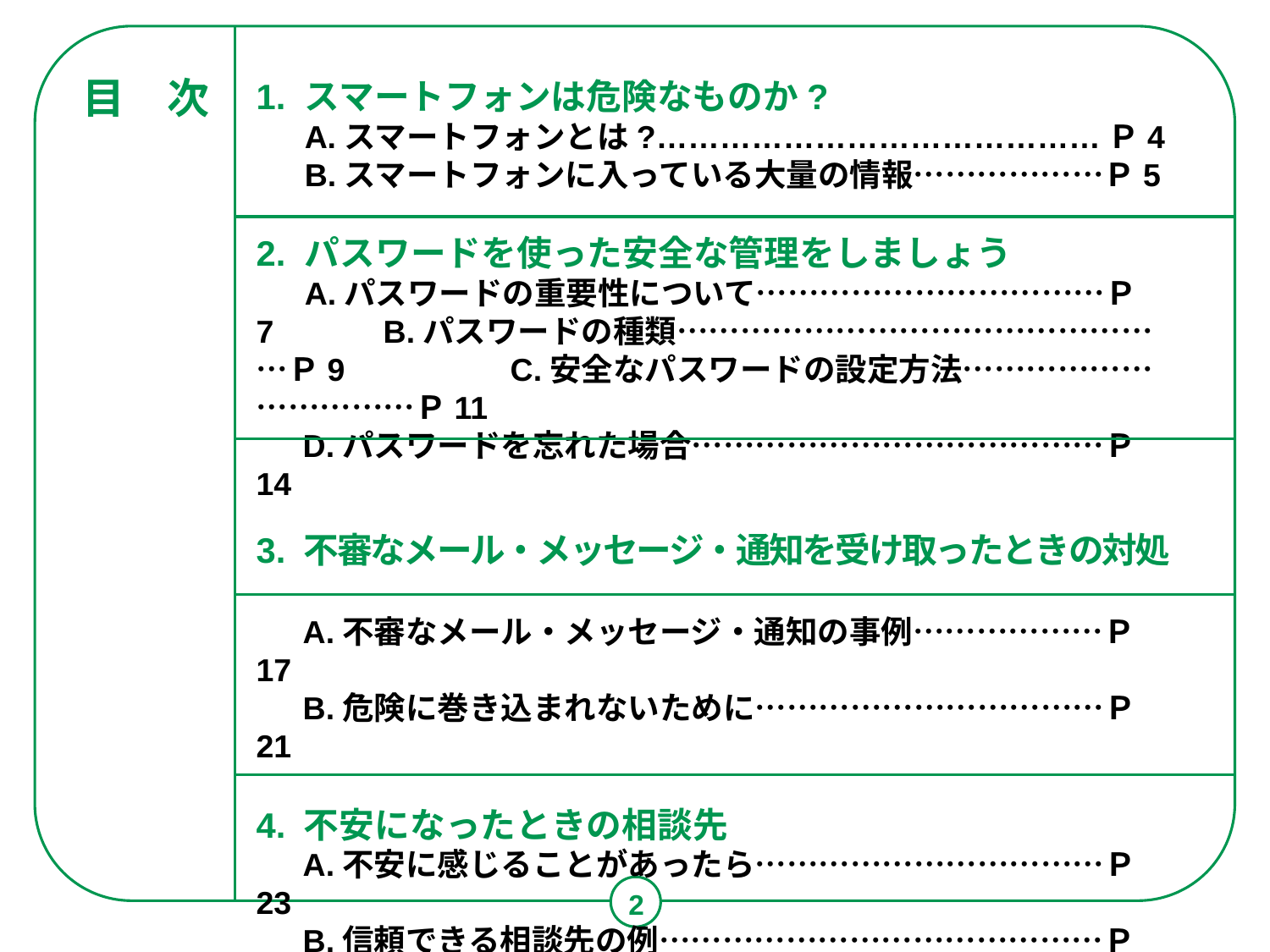

1.	スマートフォンは危険なものか?
	A.スマートフォンとは?……………………………………Ｐ4
	B.スマートフォンに入っている大量の情報………………Ｐ5

2.	パスワードを使った安全な管理をしましょう
	A.パスワードの重要性について……………………………Ｐ7　 	B.パスワードの種類…………………………………………Ｐ9　 	C.安全なパスワードの設定方法……………………………Ｐ11
　 D.パスワードを忘れた場合…………………………………Ｐ14

3. 不審なメール・メッセージ・通知を受け取ったときの対処
　 A.不審なメール・メッセージ・通知の事例………………Ｐ17
　 B.危険に巻き込まれないために……………………………Ｐ21

4. 不安になったときの相談先
　 A.不安に感じることがあったら……………………………Ｐ23
　 B.信頼できる相談先の例……………………………………Ｐ24
　 C.スマートフォンの安全な利用についての情報提供……Ｐ26

5.	付録　安全なパスワードの作成と保管
目　次